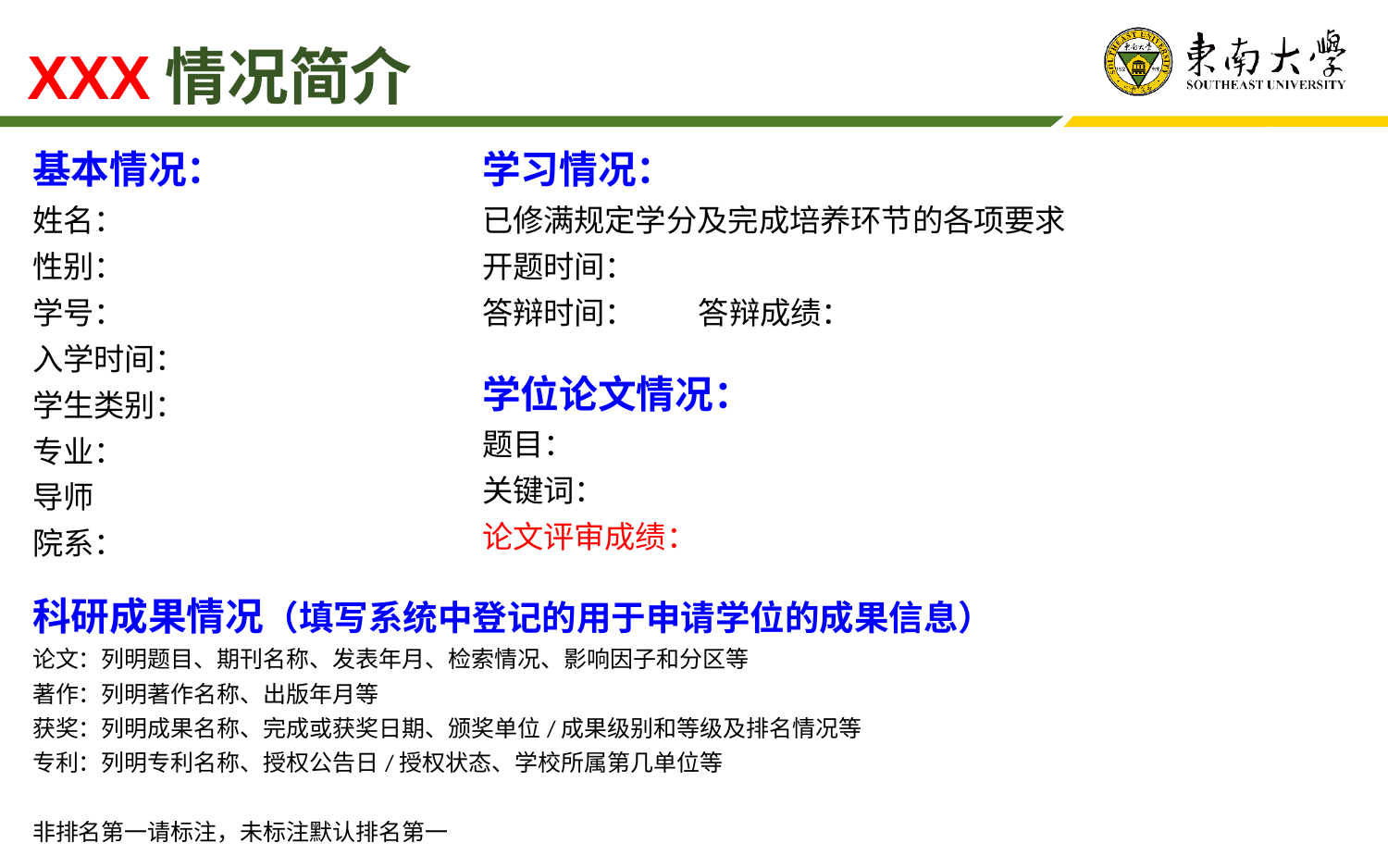

XXX情况简介
基本情况：
姓名：
性别：
学号：
入学时间：
学生类别：
专业：
导师
院系：
学习情况：
已修满规定学分及完成培养环节的各项要求
开题时间：
答辩时间：         答辩成绩：
学位论文情况：
题目：
关键词：
论文评审成绩：
科研成果情况（填写系统中登记的用于申请学位的成果信息）
论文：列明题目、期刊名称、发表年月、检索情况、影响因子和分区等
著作：列明著作名称、出版年月等
获奖：列明成果名称、完成或获奖日期、颁奖单位/成果级别和等级及排名情况等
专利：列明专利名称、授权公告日/授权状态、学校所属第几单位等

非排名第一请标注，未标注默认排名第一